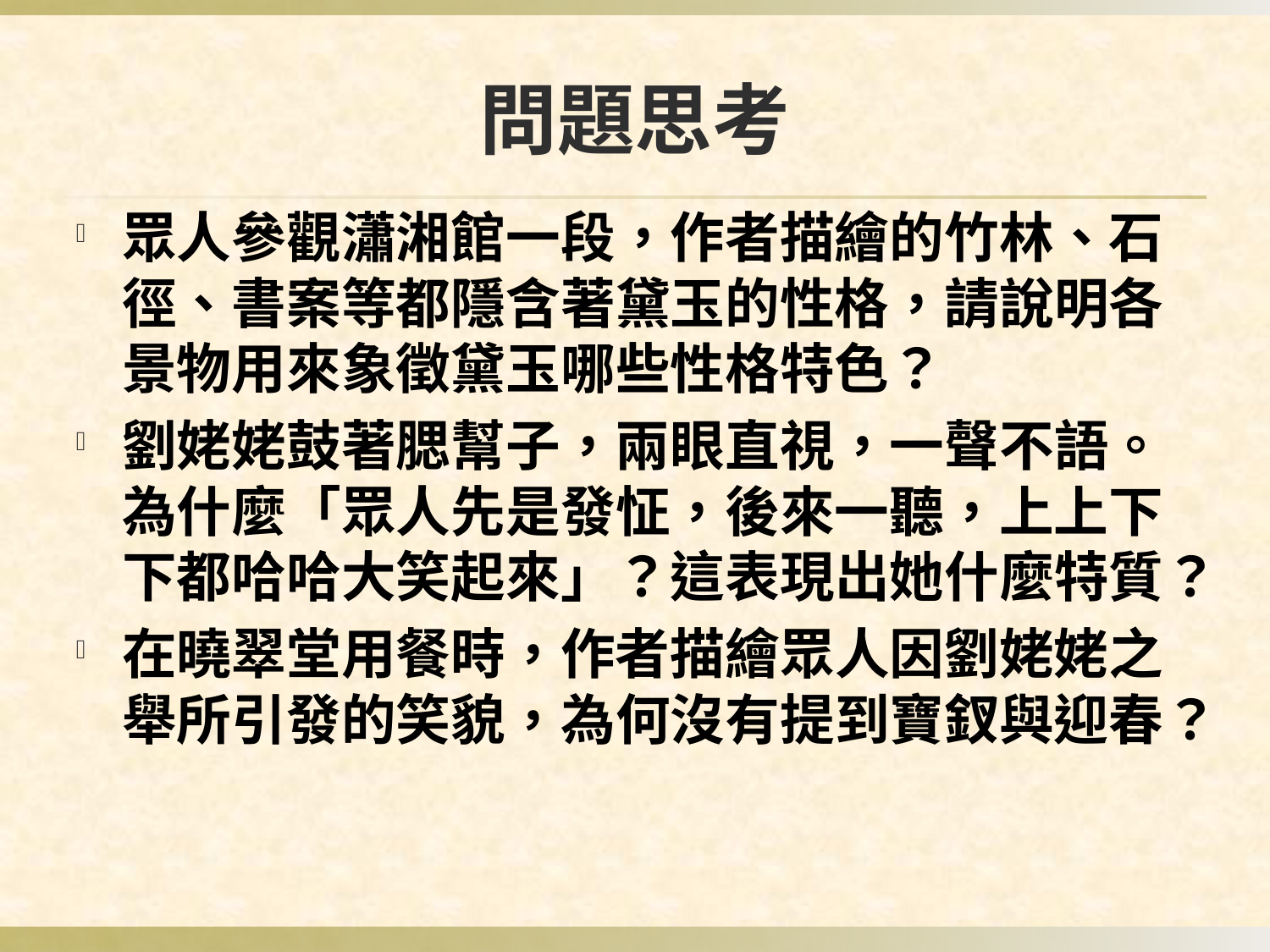

# 問題思考
眾人參觀瀟湘館一段，作者描繪的竹林、石徑、書案等都隱含著黛玉的性格，請說明各景物用來象徵黛玉哪些性格特色？
劉姥姥鼓著腮幫子，兩眼直視，一聲不語。為什麼「眾人先是發怔，後來一聽，上上下下都哈哈大笑起來」？這表現出她什麼特質？
在曉翠堂用餐時，作者描繪眾人因劉姥姥之舉所引發的笑貌，為何沒有提到寶釵與迎春？